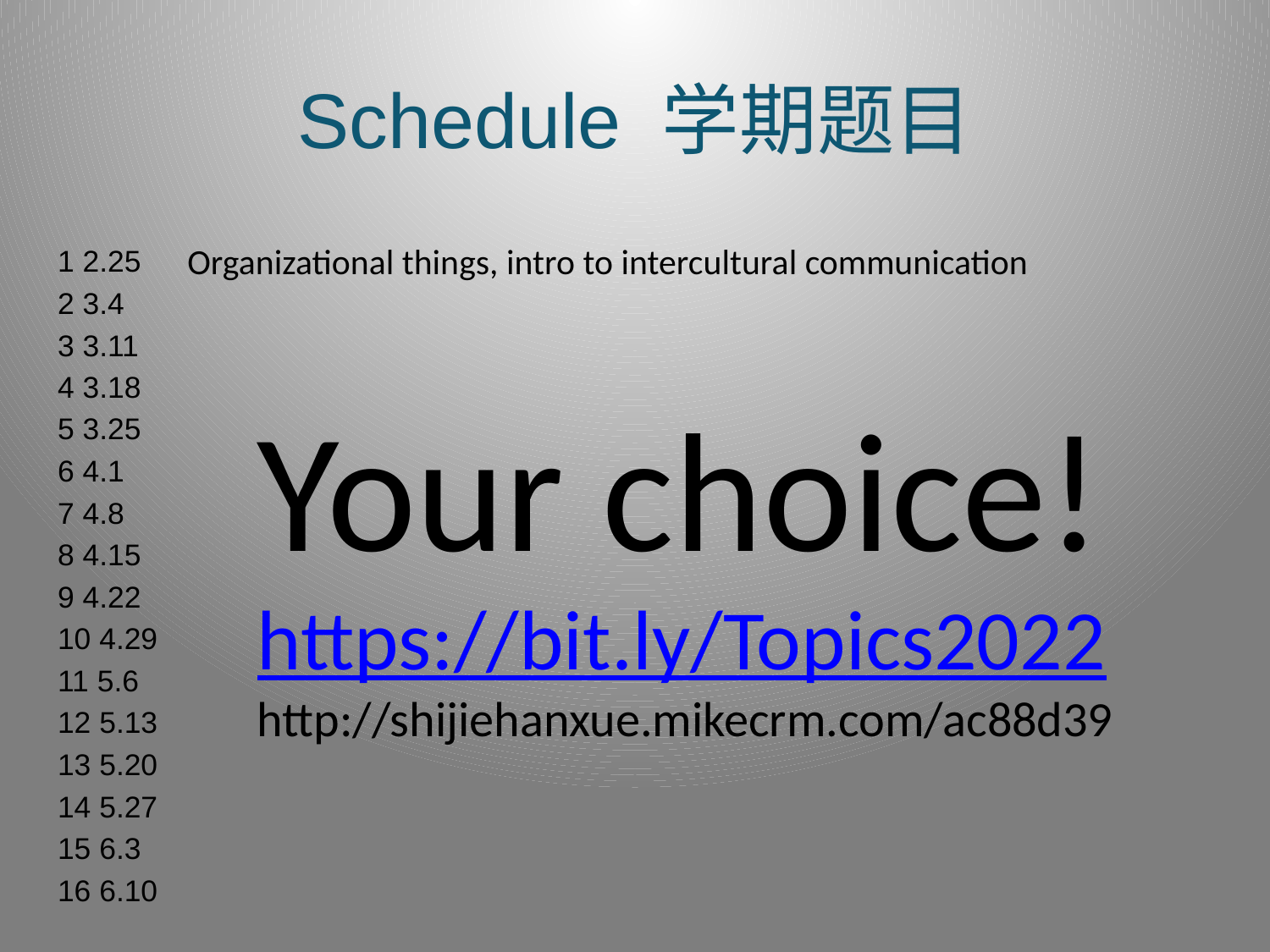

# Schedule 学期题目
Organizational things, intro to intercultural communication
1 2.25
2 3.4
3 3.11
4 3.18
5 3.25
6 4.1
7 4.8
8 4.15
9 4.22
10 4.29
11 5.6
12 5.13
13 5.20
14 5.27
15 6.3
16 6.10
Your choice!
https://bit.ly/Topics2022
http://shijiehanxue.mikecrm.com/ac88d39